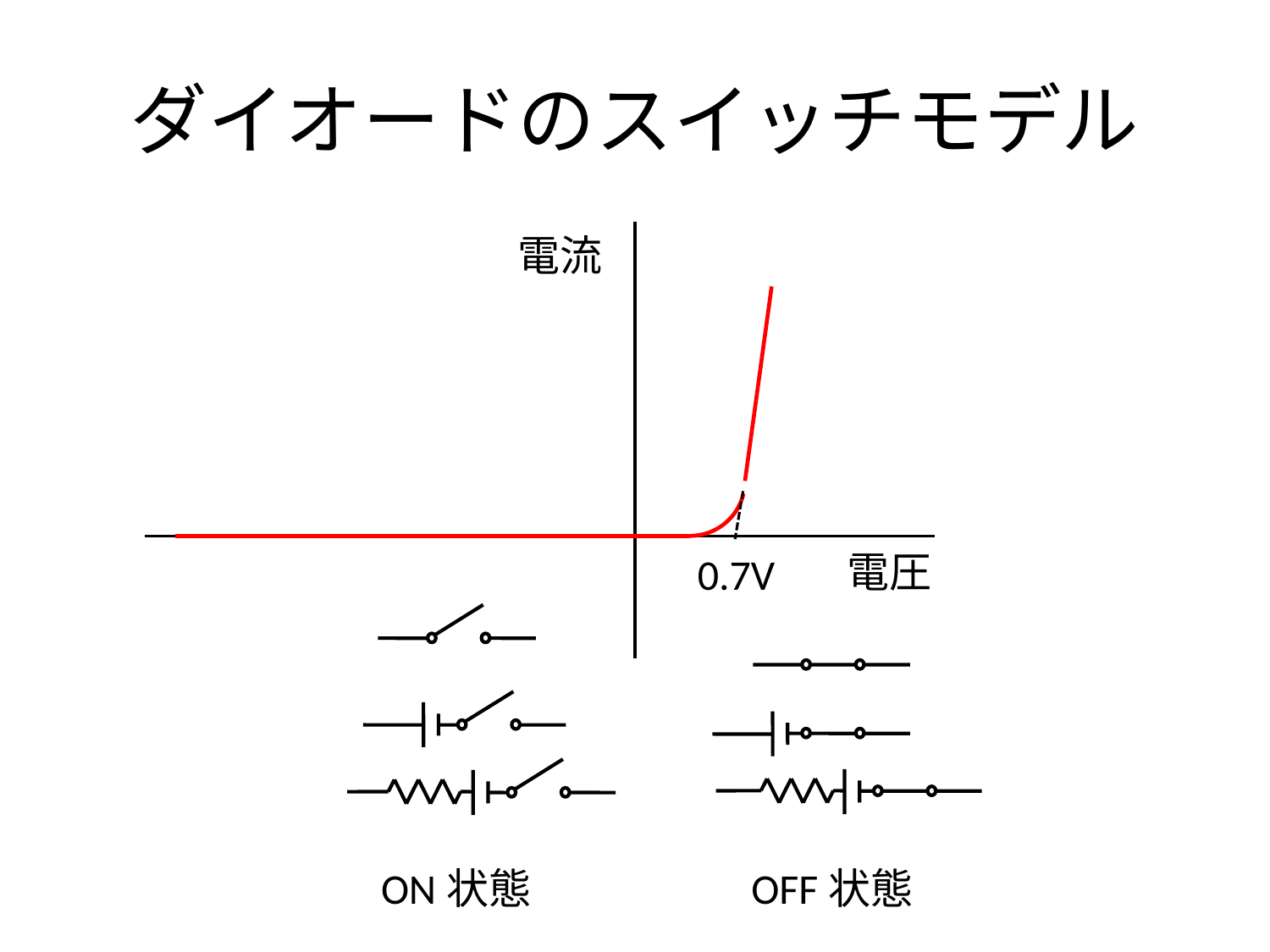

# ダイオードのスイッチモデル
電流

電圧
0.7V

ON状態
OFF状態